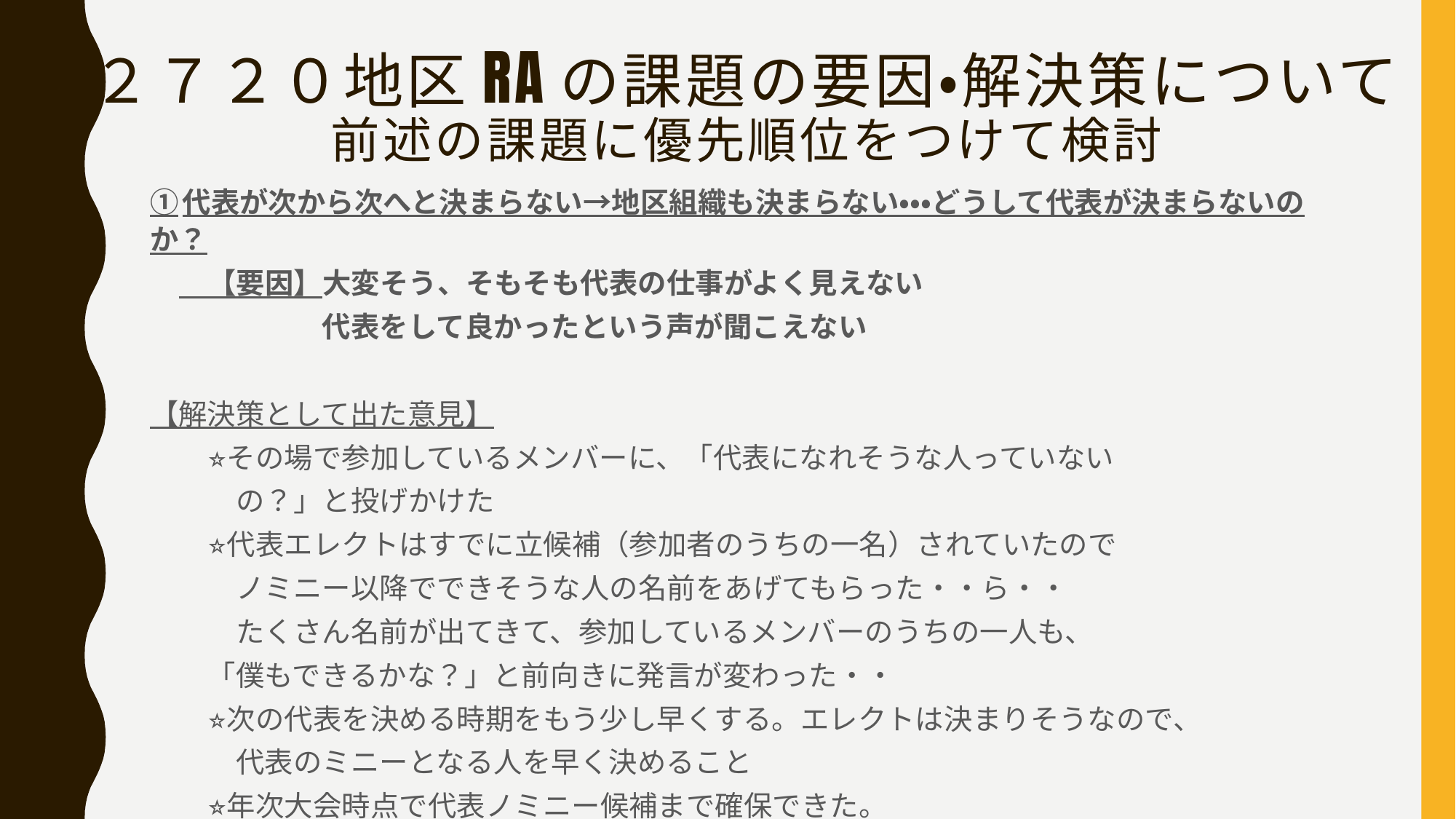

# ２７２０地区RAの課題の要因・解決策について 前述の課題に優先順位をつけて検討
①代表が次から次へと決まらない→地区組織も決まらない・・・どうして代表が決まらないのか？
　　【要因】大変そう、そもそも代表の仕事がよく見えない
　　　　　　代表をして良かったという声が聞こえない

【解決策として出た意見】
　　⭐️その場で参加しているメンバーに、「代表になれそうな人っていない
　　　の？」と投げかけた
　　⭐️代表エレクトはすでに立候補（参加者のうちの一名）されていたので
　　　ノミニー以降でできそうな人の名前をあげてもらった・・ら・・
　　　たくさん名前が出てきて、参加しているメンバーのうちの一人も、
　　「僕もできるかな？」と前向きに発言が変わった・・
　　⭐️次の代表を決める時期をもう少し早くする。エレクトは決まりそうなので、
　　　代表のミニーとなる人を早く決めること
　　⭐️年次大会時点で代表ノミニー候補まで確保できた。